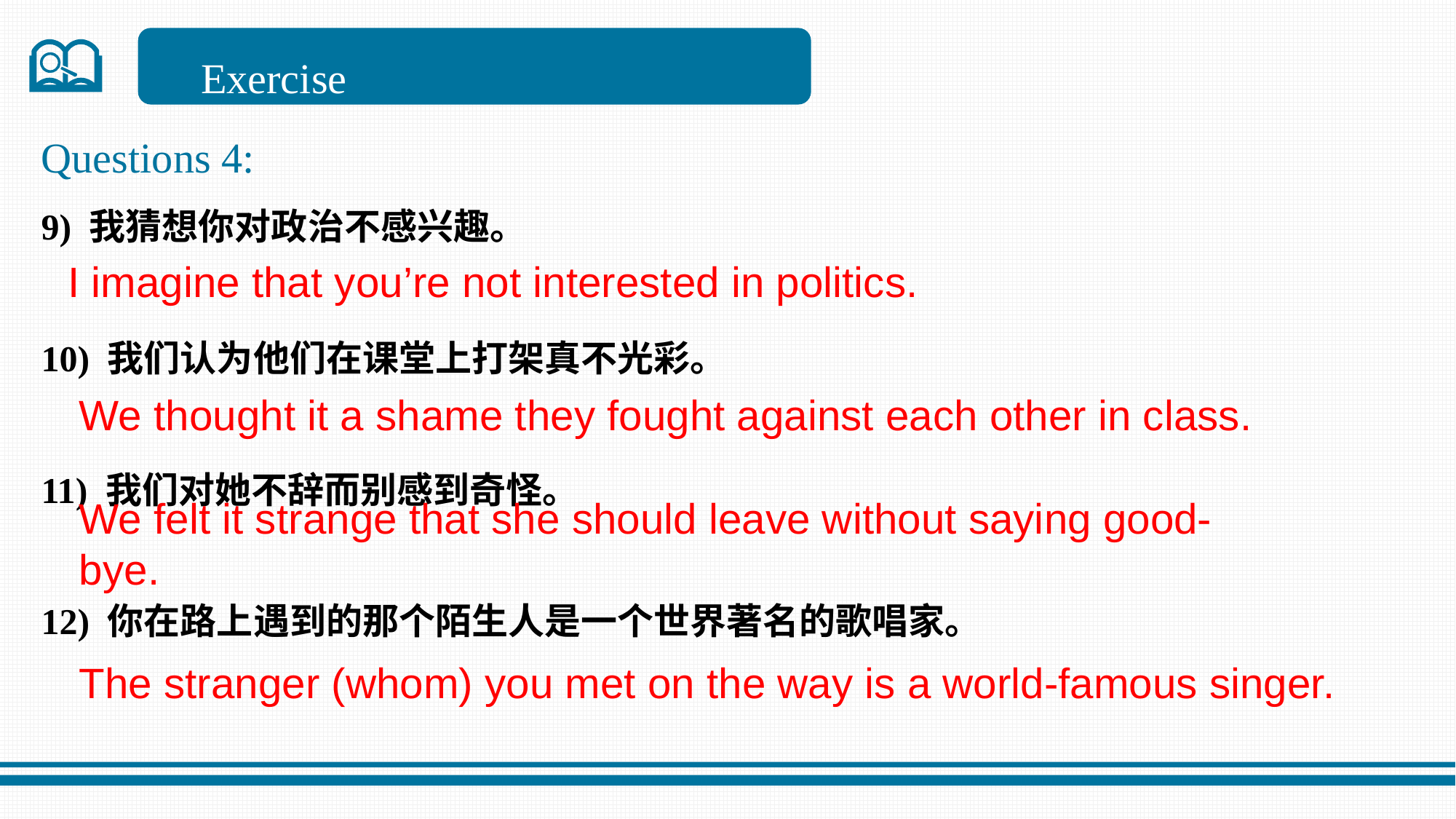

Exercise
Questions 4:
9) 我猜想你对政治不感兴趣。

10) 我们认为他们在课堂上打架真不光彩。

11) 我们对她不辞而别感到奇怪。

12) 你在路上遇到的那个陌生人是一个世界著名的歌唱家。
 I imagine that you’re not interested in politics.
We thought it a shame they fought against each other in class.
We felt it strange that she should leave without saying good-bye.
The stranger (whom) you met on the way is a world-famous singer.